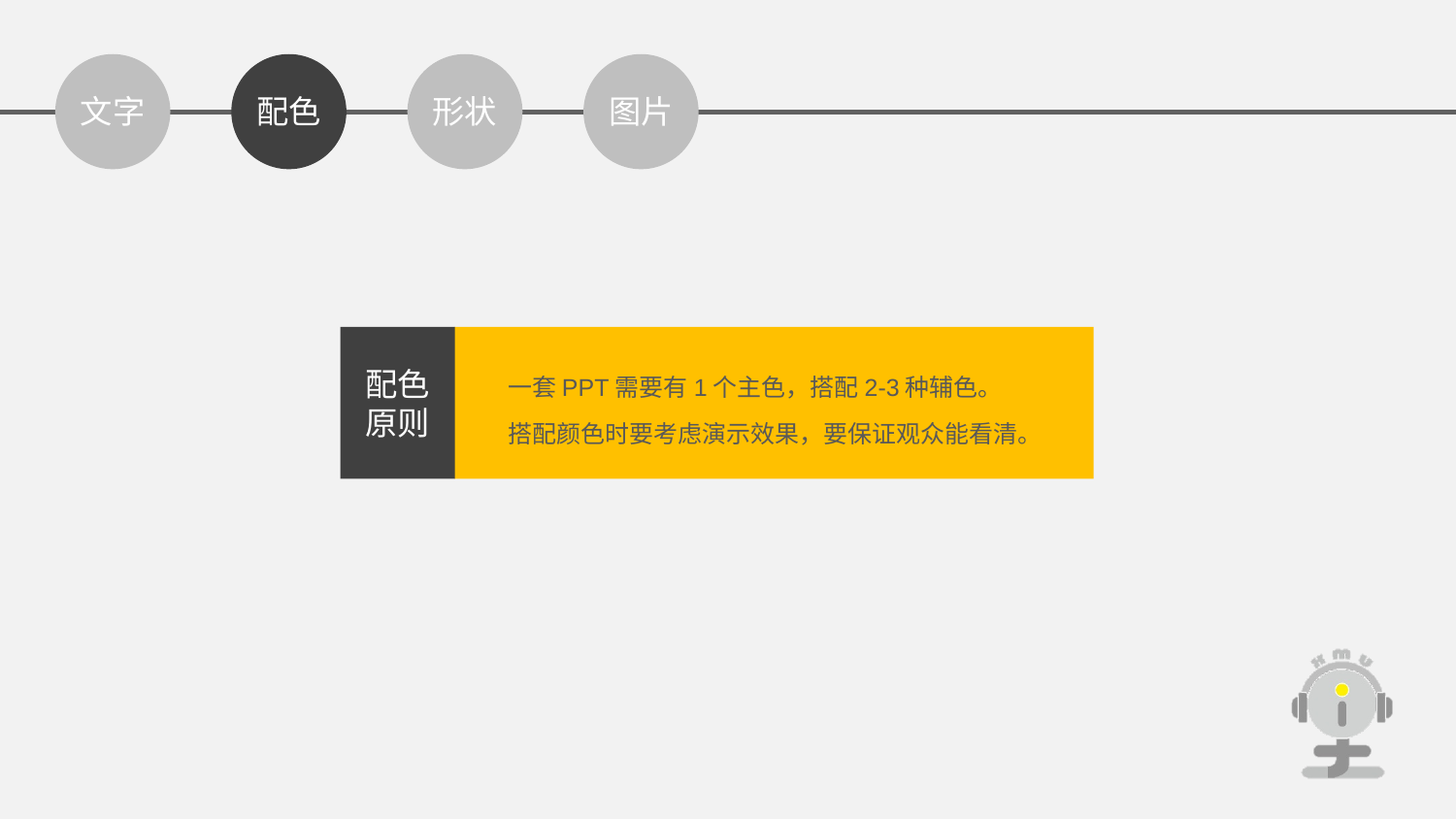

文字
配色
形状
图片

一套PPT需要有1个主色，搭配2-3种辅色。
搭配颜色时要考虑演示效果，要保证观众能看清。
配色原则